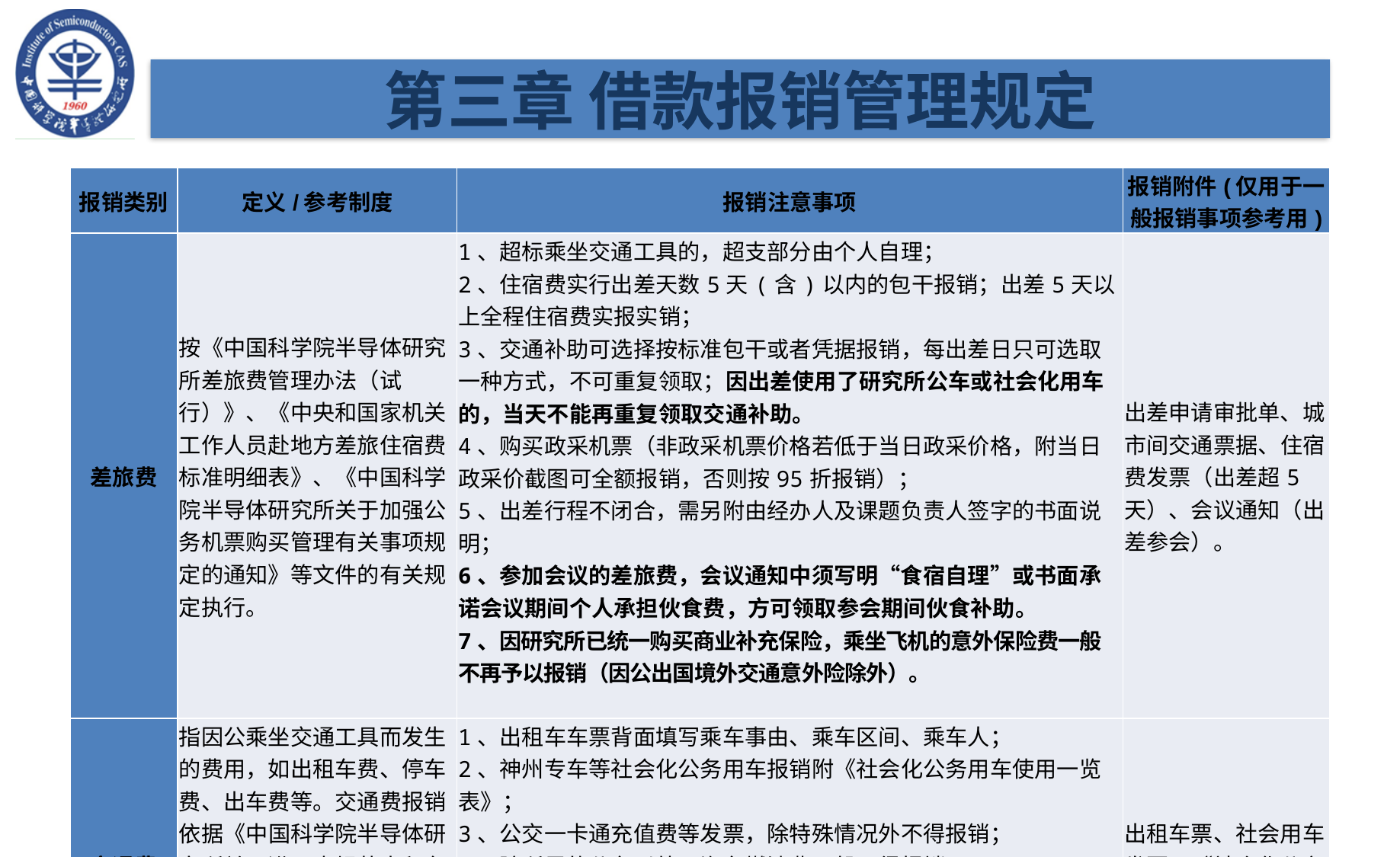

第三章 借款报销管理规定
| 报销类别 | 定义/参考制度 | 报销注意事项 | 报销附件(仅用于一般报销事项参考用) |
| --- | --- | --- | --- |
| 差旅费 | 按《中国科学院半导体研究所差旅费管理办法（试行）》、《中央和国家机关工作人员赴地方差旅住宿费标准明细表》、《中国科学院半导体研究所关于加强公务机票购买管理有关事项规定的通知》等文件的有关规定执行。 | 1、超标乘坐交通工具的，超支部分由个人自理； 2、住宿费实行出差天数5天(含)以内的包干报销；出差5天以上全程住宿费实报实销； 3、交通补助可选择按标准包干或者凭据报销，每出差日只可选取一种方式，不可重复领取；因出差使用了研究所公车或社会化用车的，当天不能再重复领取交通补助。 4、购买政采机票（非政采机票价格若低于当日政采价格，附当日政采价截图可全额报销，否则按95折报销）； 5、出差行程不闭合，需另附由经办人及课题负责人签字的书面说明； 6、参加会议的差旅费，会议通知中须写明“食宿自理”或书面承诺会议期间个人承担伙食费，方可领取参会期间伙食补助。 7、因研究所已统一购买商业补充保险，乘坐飞机的意外保险费一般不再予以报销（因公出国境外交通意外险除外）。 | 出差申请审批单、城市间交通票据、住宿费发票（出差超5天）、会议通知（出差参会）。 |
| 交通费 | 指因公乘坐交通工具而发生的费用，如出租车费、停车费、出车费等。交通费报销依据《中国科学院半导体研究所关于进一步规范出租车票报销的通知》、《中国科学院半导体研究所公务车辆（轿车）管理细则（暂行）》的有关规定执行。 | 1、出租车车票背面填写乘车事由、乘车区间、乘车人； 2、神州专车等社会化公务用车报销附《社会化公务用车使用一览表》； 3、公交一卡通充值费等发票，除特殊情况外不得报销； 4、除所里的公车以外，汽车燃油费一般不得报销； 4、出差相关的出租车票如选择凭据实报实销，应并入差旅费报销。 5、法定节假日车票原则上不予报销，确需报销的，需提供合理事由。 | 出租车票、社会用车发票及“社会化公务用车使用一览表”。 |